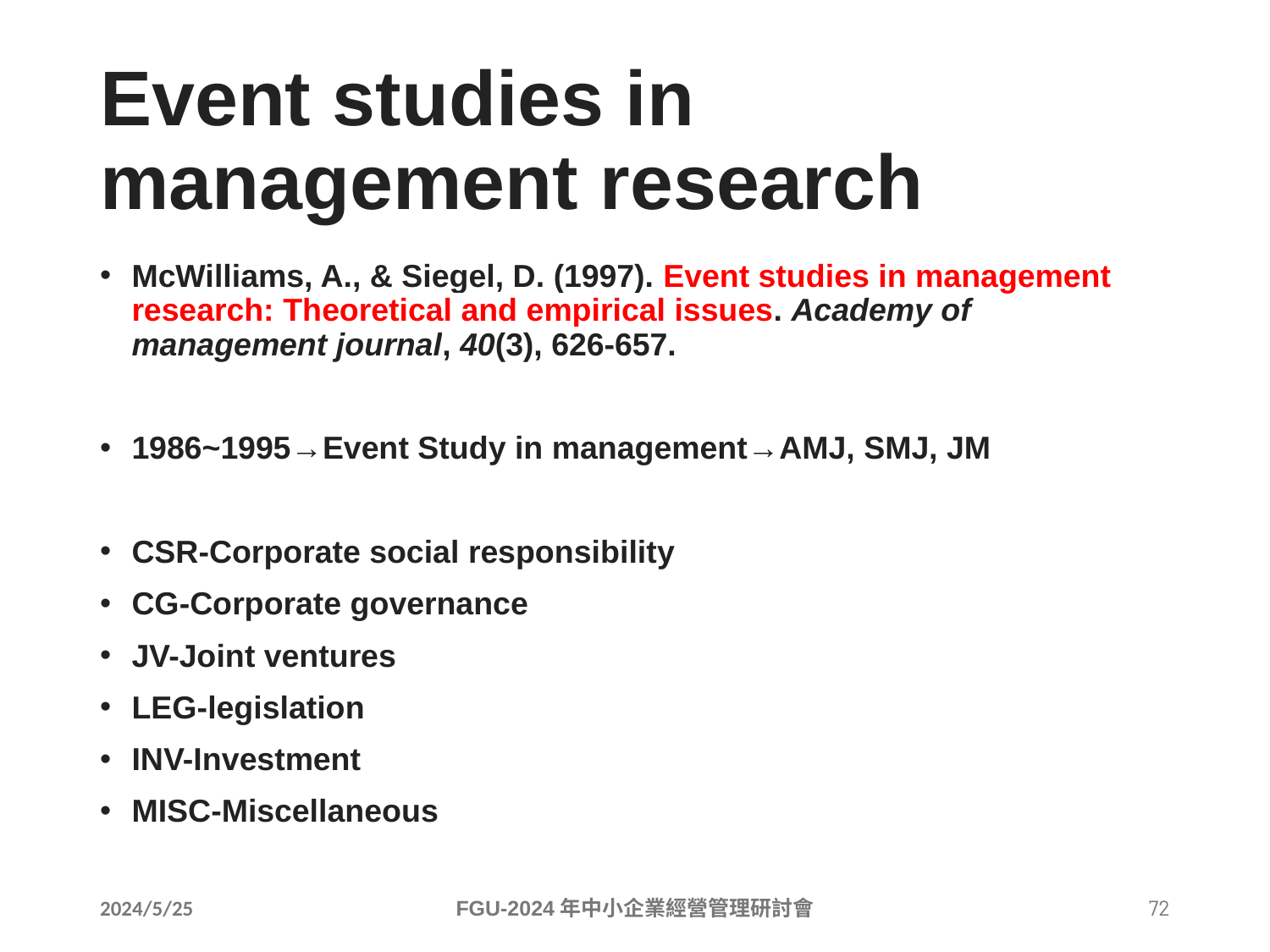

# Event studies in management research
McWilliams, A., & Siegel, D. (1997). Event studies in management research: Theoretical and empirical issues. Academy of management journal, 40(3), 626-657.

1986~1995→Event Study in management→AMJ, SMJ, JM

CSR-Corporate social responsibility
CG-Corporate governance
JV-Joint ventures
LEG-legislation
INV-Investment
MISC-Miscellaneous
2024/5/25
FGU-2024年中小企業經營管理研討會
72